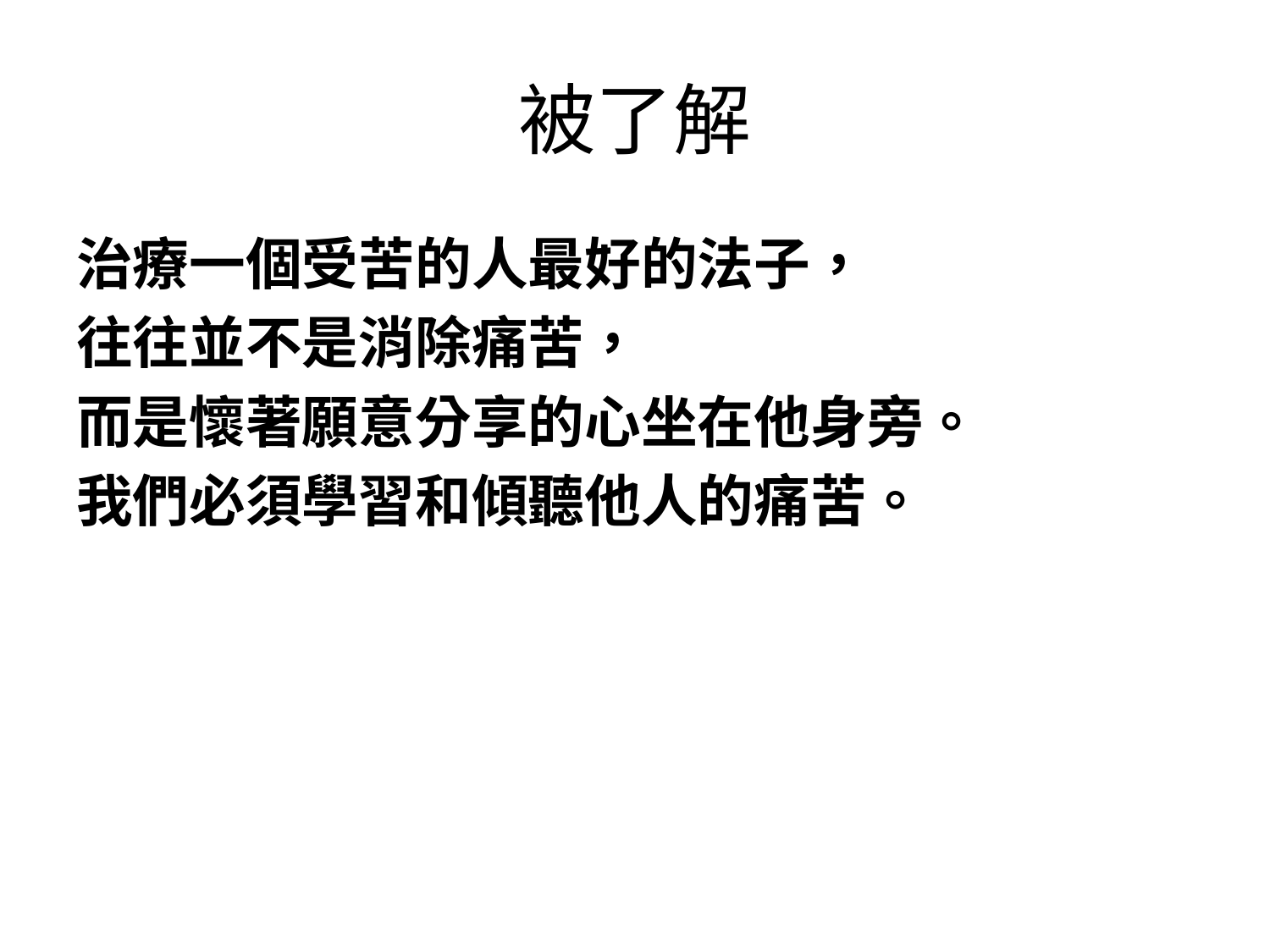

# 被了解
治療一個受苦的人最好的法子，
往往並不是消除痛苦，
而是懷著願意分享的心坐在他身旁。
我們必須學習和傾聽他人的痛苦。